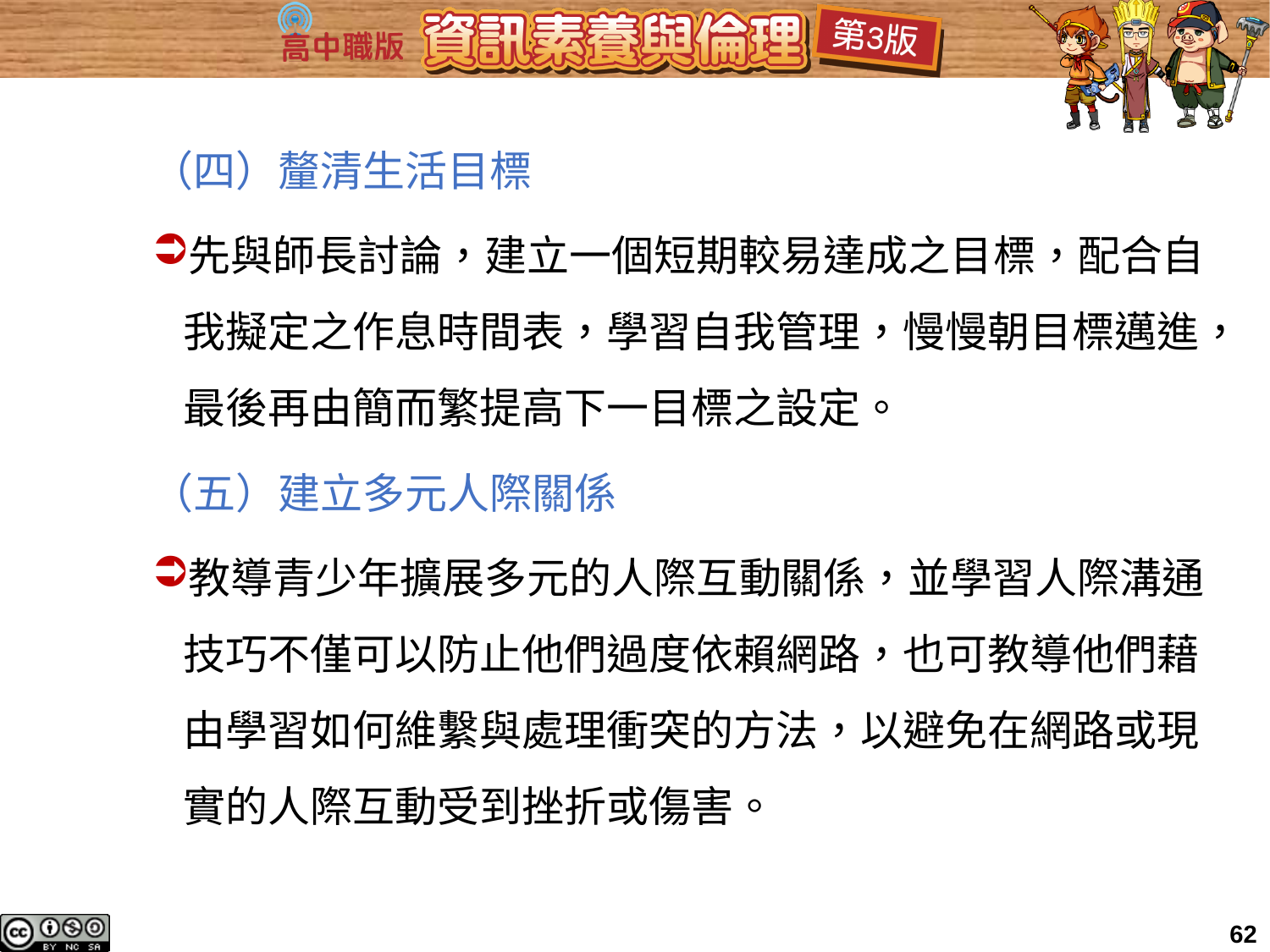

（四）釐清生活目標
先與師長討論，建立一個短期較易達成之目標，配合自我擬定之作息時間表，學習自我管理，慢慢朝目標邁進，最後再由簡而繁提高下一目標之設定。
（五）建立多元人際關係
教導青少年擴展多元的人際互動關係，並學習人際溝通技巧不僅可以防止他們過度依賴網路，也可教導他們藉由學習如何維繫與處理衝突的方法，以避免在網路或現實的人際互動受到挫折或傷害。
62